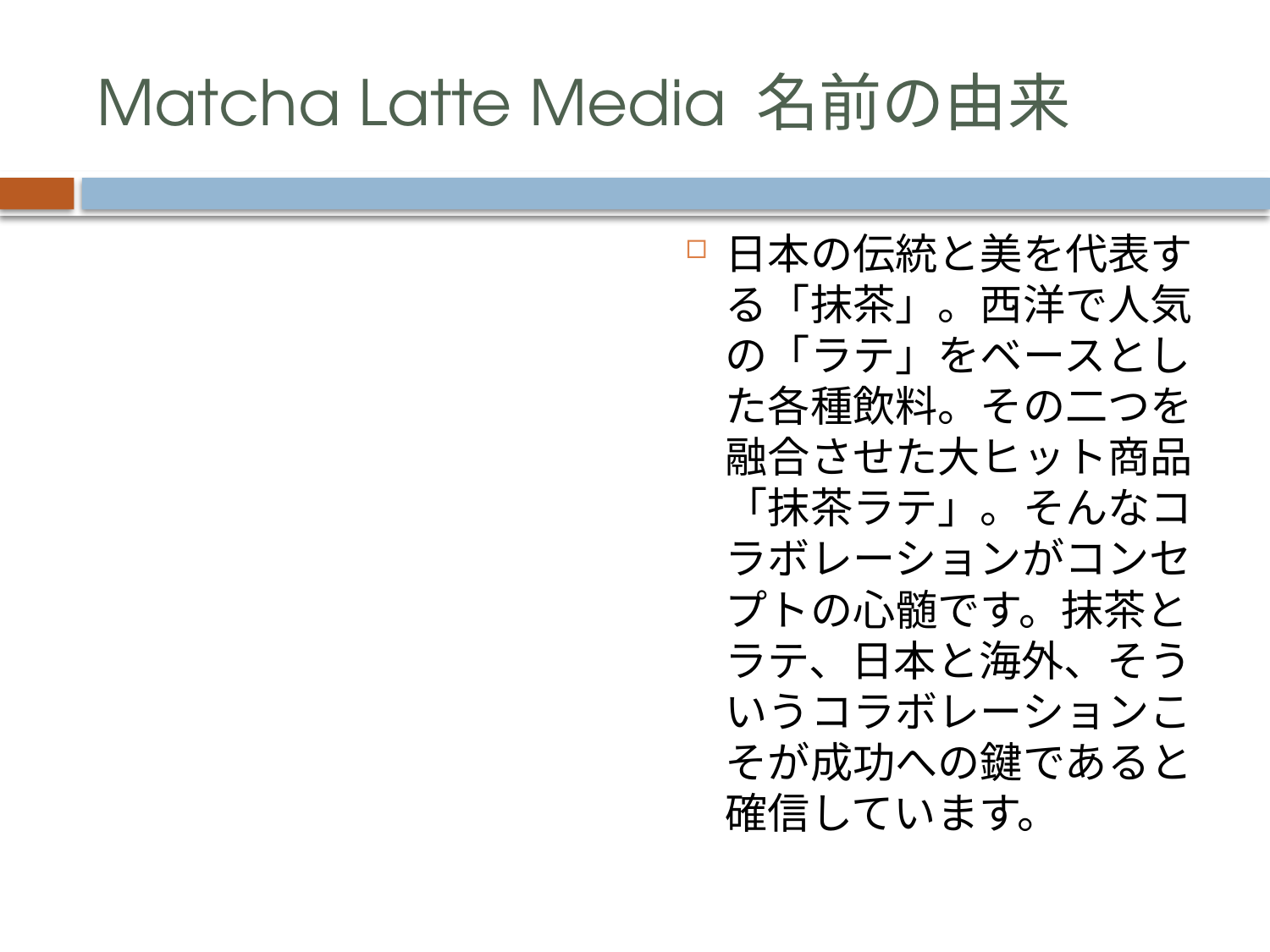

# Matcha Latte Media 名前の由来

日本の伝統と美を代表する「抹茶」。西洋で人気の「ラテ」をベースとした各種飲料。その二つを融合させた大ヒット商品「抹茶ラテ」。そんなコラボレーションがコンセプトの心髄です。抹茶とラテ、日本と海外、そういうコラボレーションこそが成功への鍵であると確信しています。